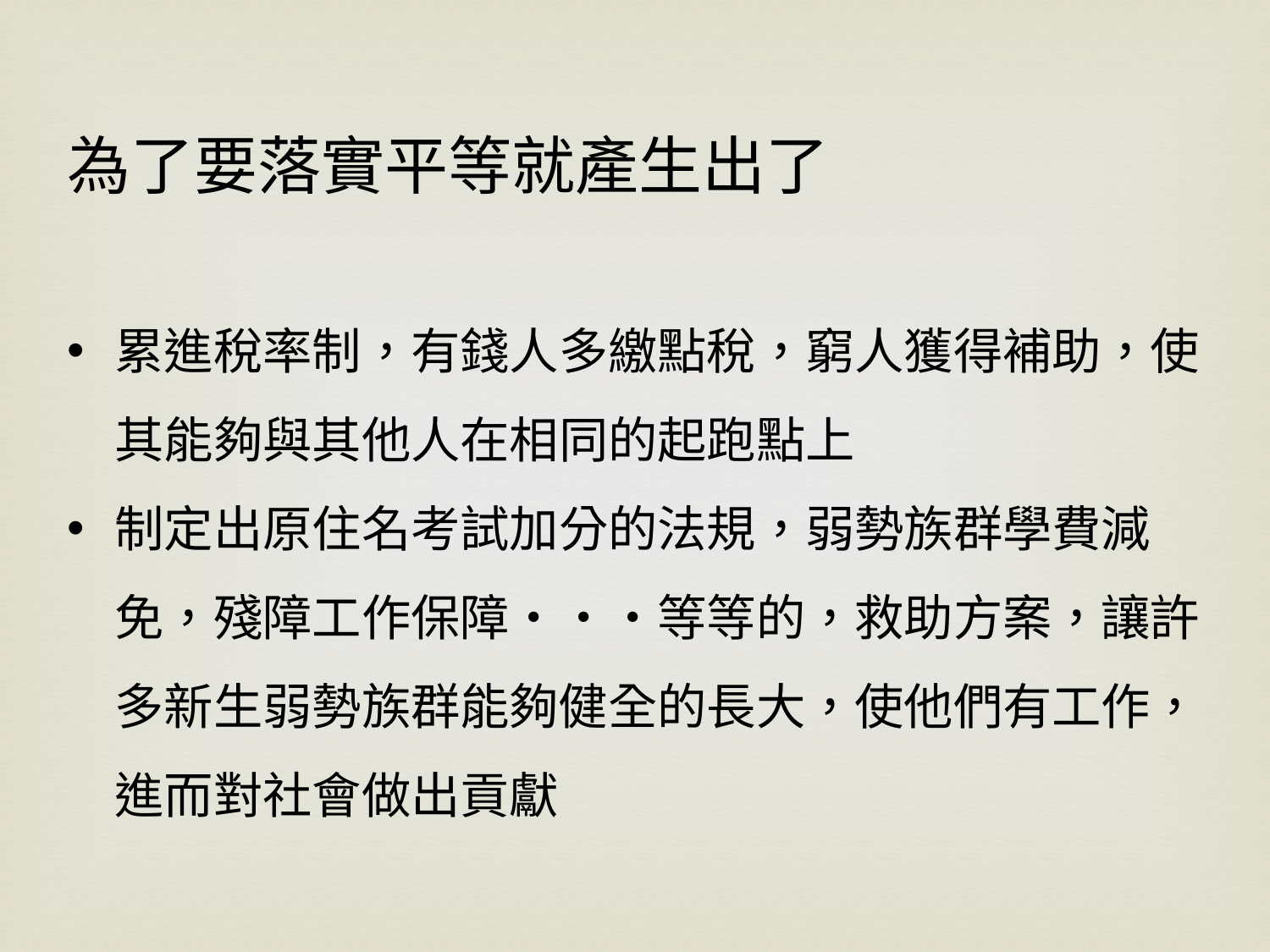

為了要落實平等就產生出了

累進稅率制，有錢人多繳點稅，窮人獲得補助，使其能夠與其他人在相同的起跑點上
制定出原住名考試加分的法規，弱勢族群學費減免，殘障工作保障‧‧‧等等的，救助方案，讓許多新生弱勢族群能夠健全的長大，使他們有工作，進而對社會做出貢獻